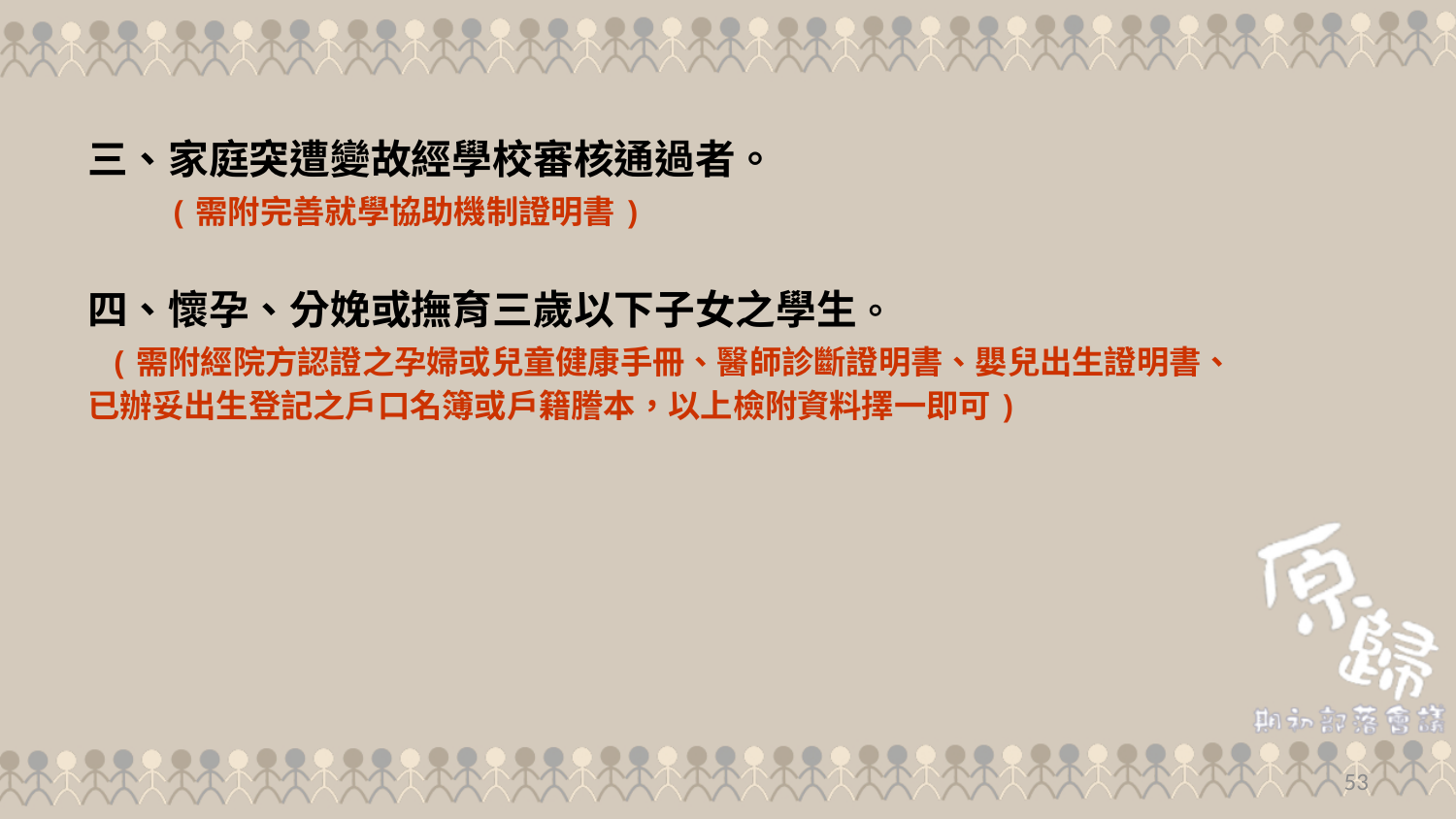

三、家庭突遭變故經學校審核通過者。
　　(需附完善就學協助機制證明書)

四、懷孕、分娩或撫育三歲以下子女之學生。
 (需附經院方認證之孕婦或兒童健康手冊、醫師診斷證明書、嬰兒出生證明書、已辦妥出生登記之戶口名簿或戶籍謄本，以上檢附資料擇一即可)

53